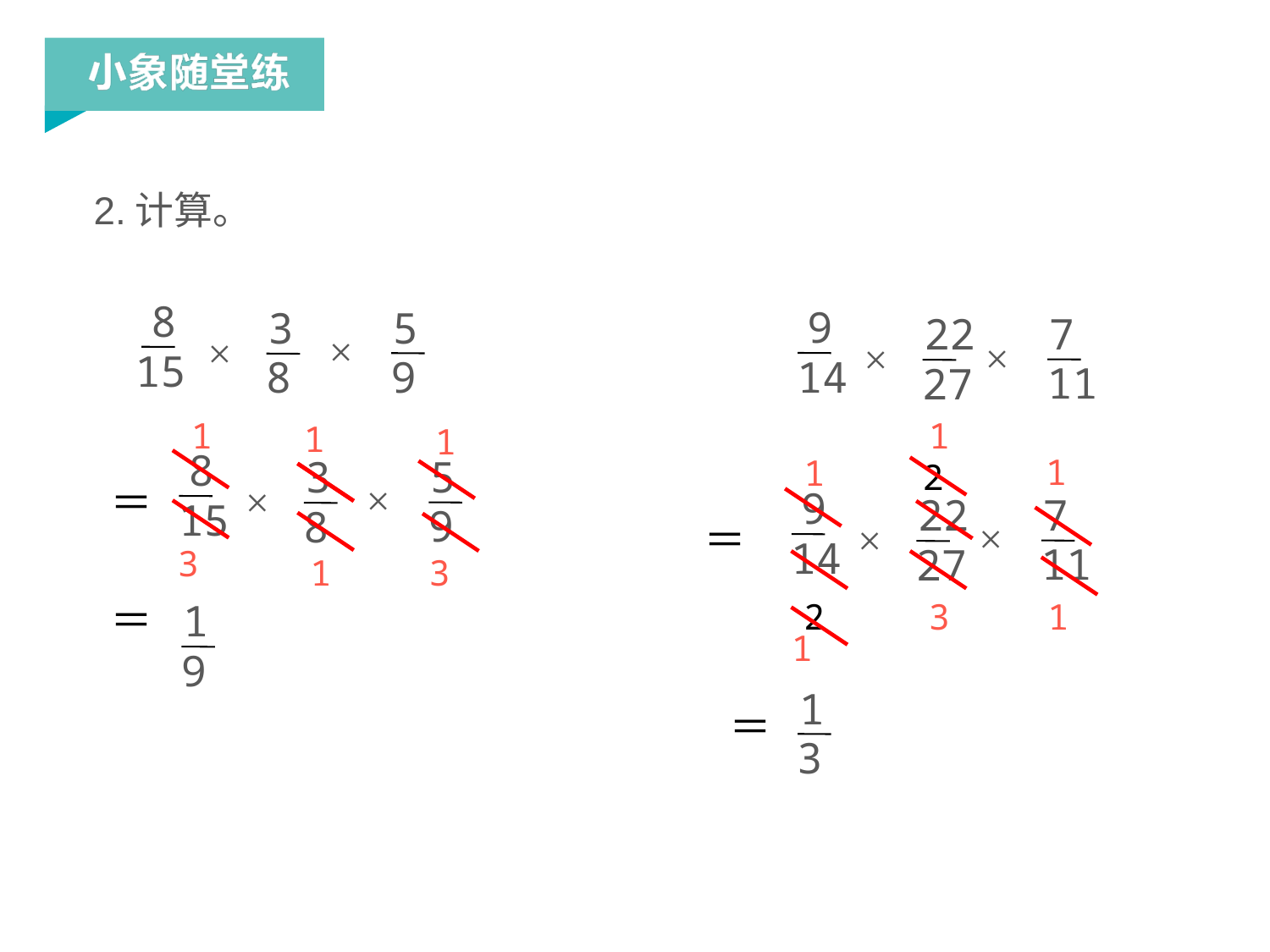

2.计算。
8

15

5

9

3

8

×
×
9

14

7

11

22

27

×
×
1
1
1
1
1
8

15

5

9

3

8

×
×
1
2

＝
9

14

7

11

22

27

×
×

＝

3
1
3

＝
2
3
1
1

9

1
1

3

＝